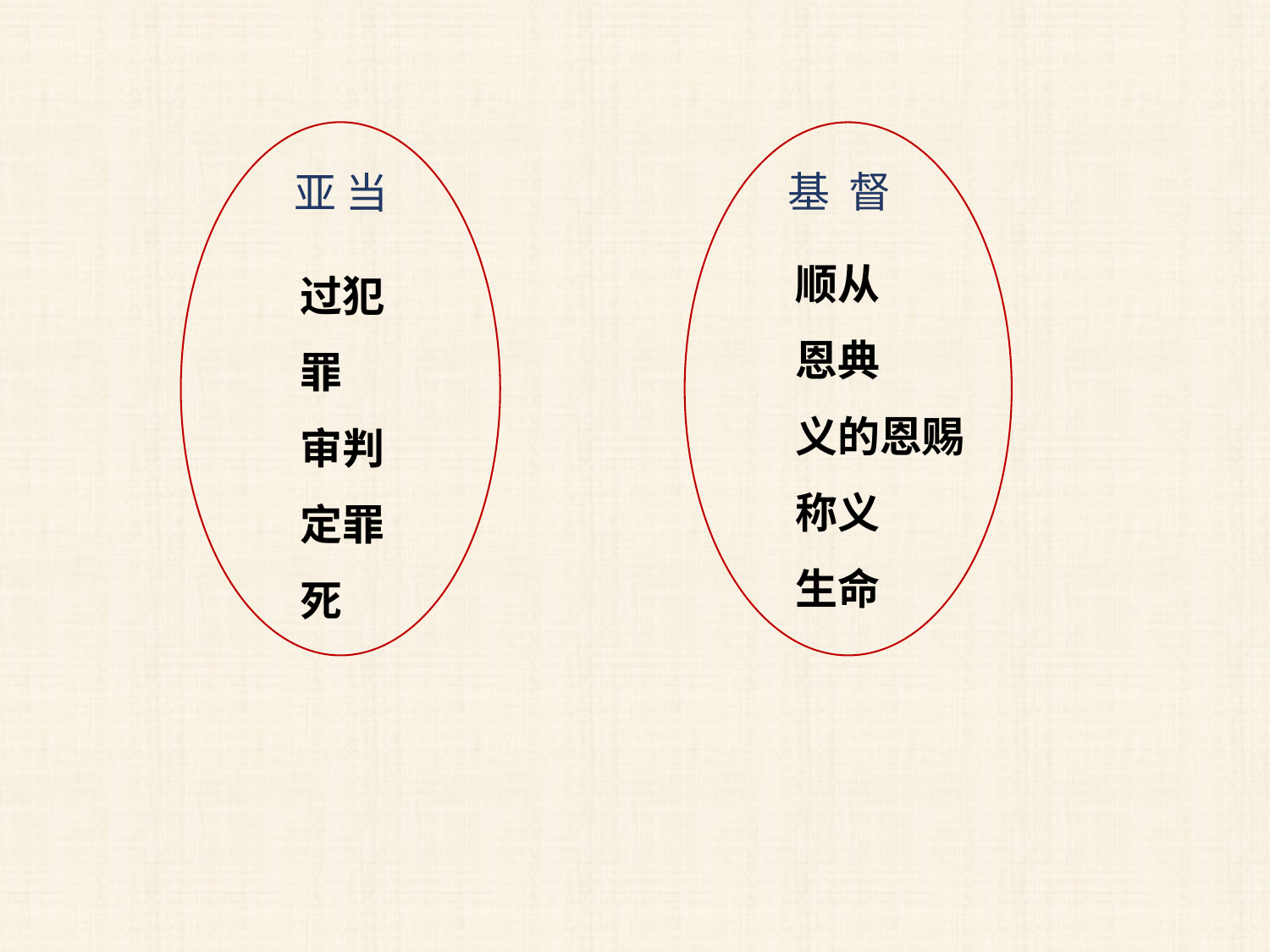

基  督
亚 当
顺从
恩典
义的恩赐
称义
生命
过犯
罪
审判
定罪
死